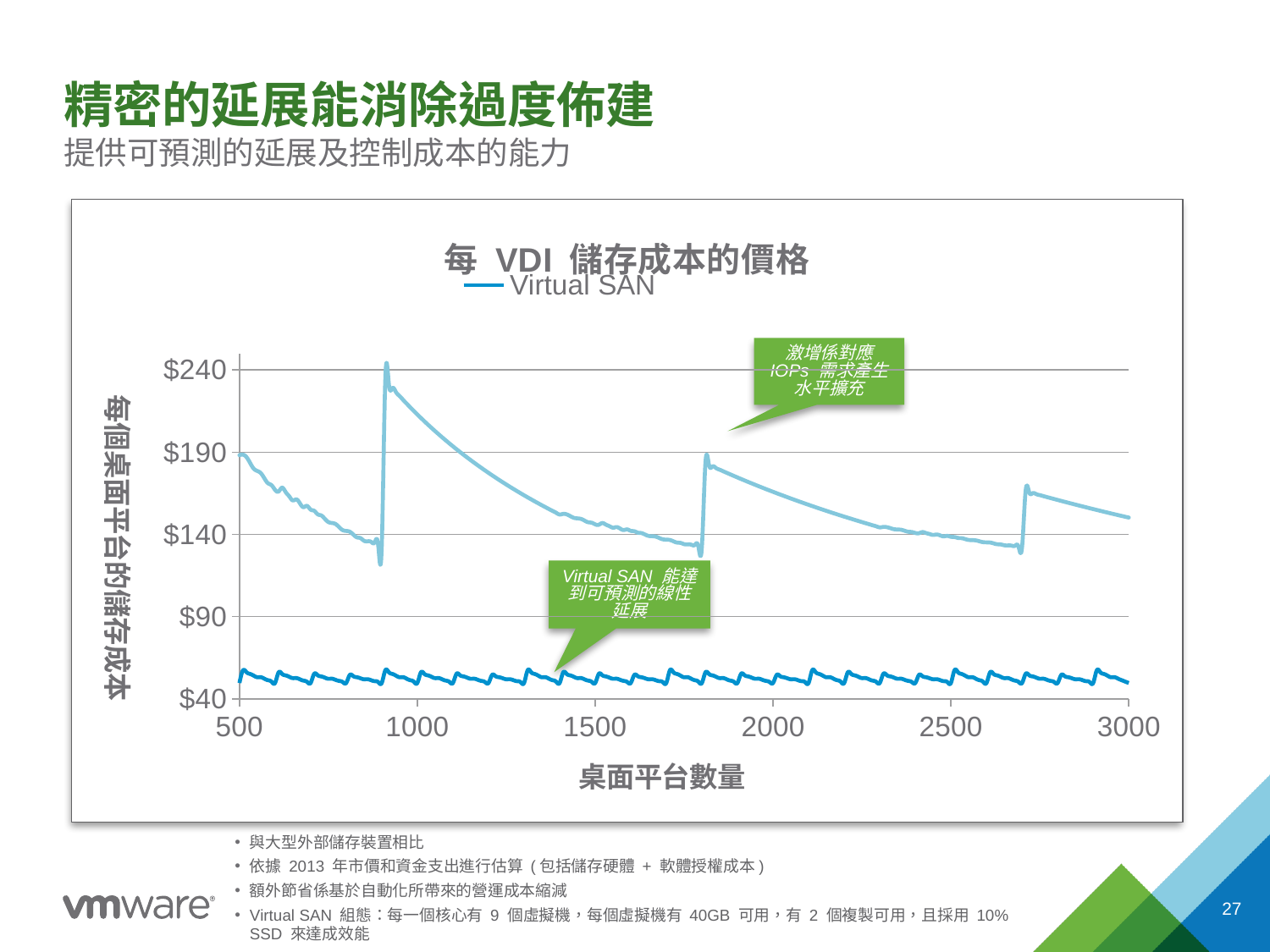

# 精密的延展能消除過度佈建
提供可預測的延展及控制成本的能力

### Chart: 每 VDI 儲存成本的價格

| Category | Virtual SAN | Midrange Hybrid Array |
|---|---|---|
激增係對應 IOPs 需求產生水平擴充
Virtual SAN 能達到可預測的線性延展
與大型外部儲存裝置相比
依據 2013 年市價和資金支出進行估算 (包括儲存硬體 + 軟體授權成本)
額外節省係基於自動化所帶來的營運成本縮減
Virtual SAN 組態：每一個核心有 9 個虛擬機，每個虛擬機有 40GB 可用，有 2 個複製可用，且採用 10% SSD 來達成效能
27